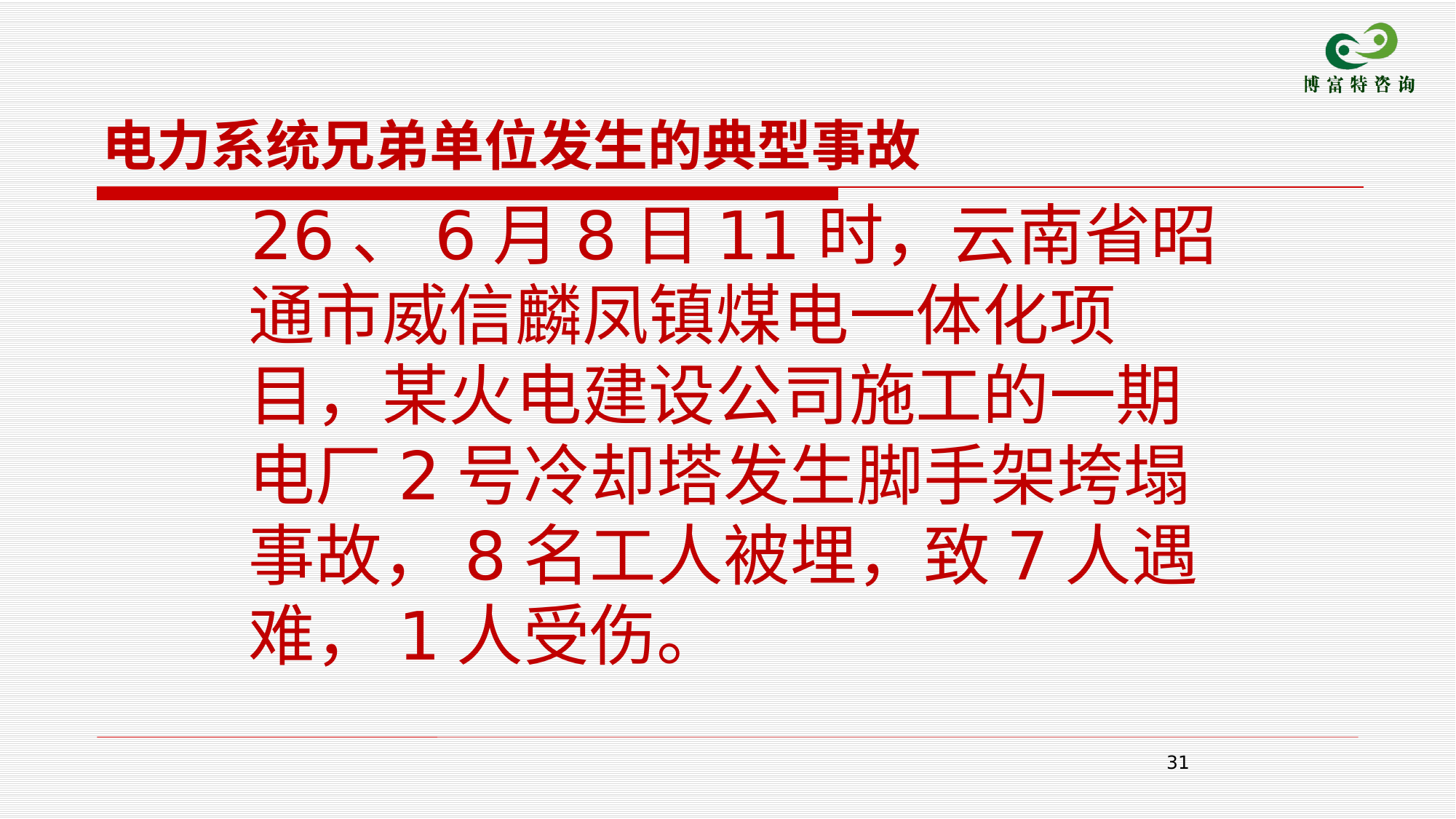

电力系统兄弟单位发生的典型事故
     26、6月8日11时，云南省昭通市威信麟凤镇煤电一体化项目，某火电建设公司施工的一期电厂2号冷却塔发生脚手架垮塌事故，8名工人被埋，致7人遇难，1人受伤。

31